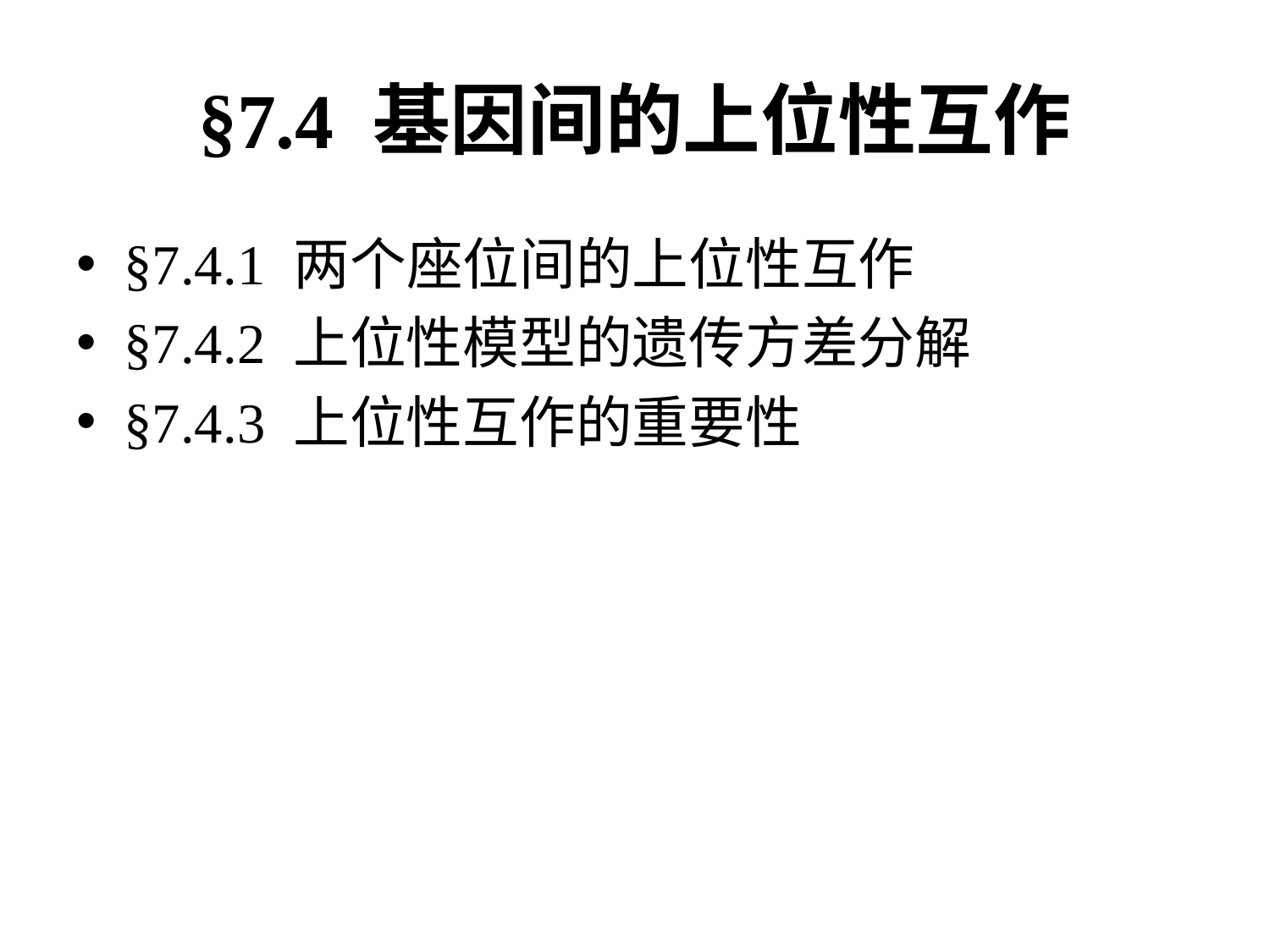

# §7.4 基因间的上位性互作
§7.4.1 两个座位间的上位性互作
§7.4.2 上位性模型的遗传方差分解
§7.4.3 上位性互作的重要性